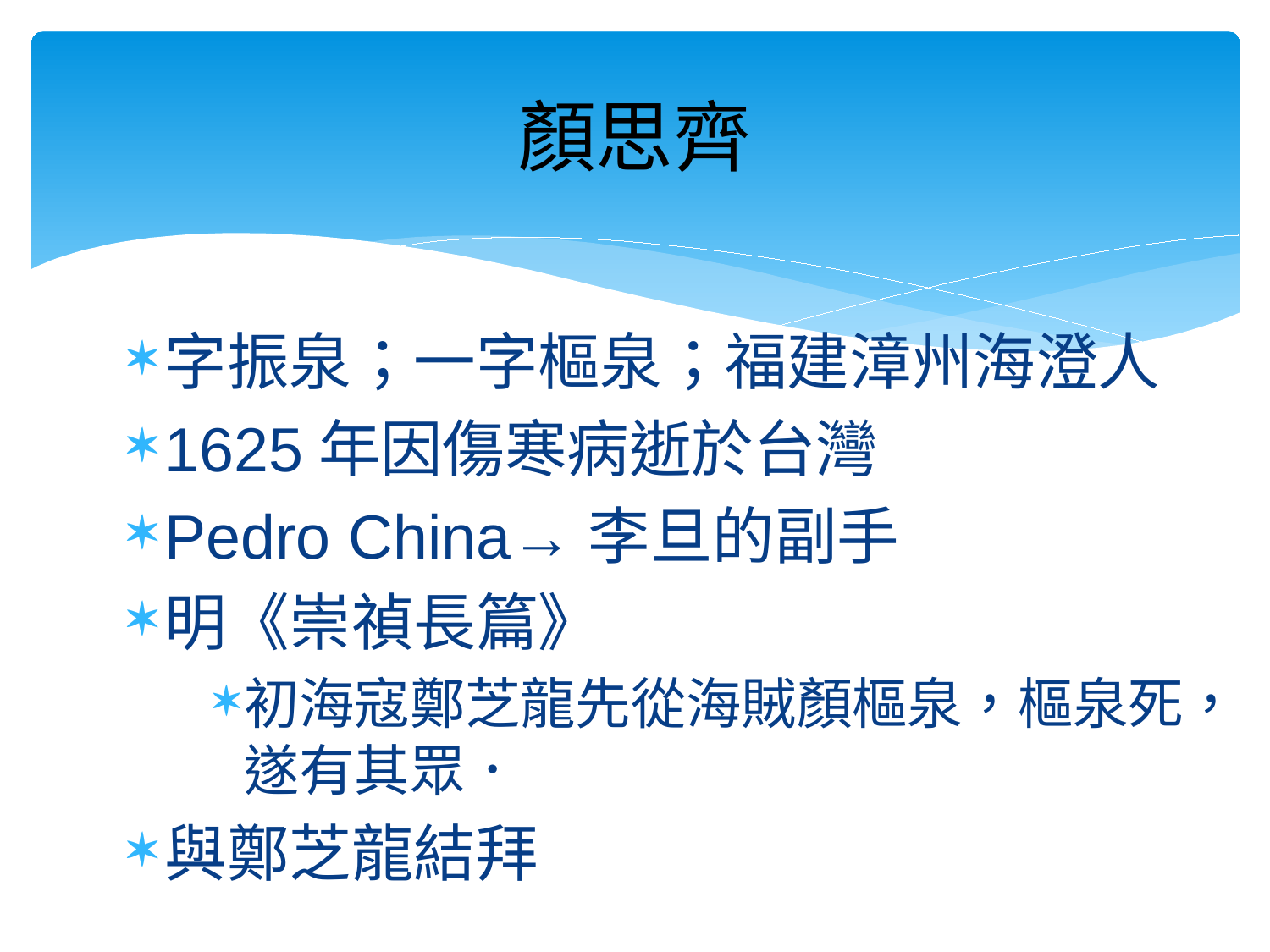

# 顏思齊
字振泉；一字樞泉；福建漳州海澄人
1625年因傷寒病逝於台灣
Pedro China→李旦的副手
明《崇禎長篇》
初海寇鄭芝龍先從海賊顏樞泉，樞泉死，遂有其眾．
與鄭芝龍結拜